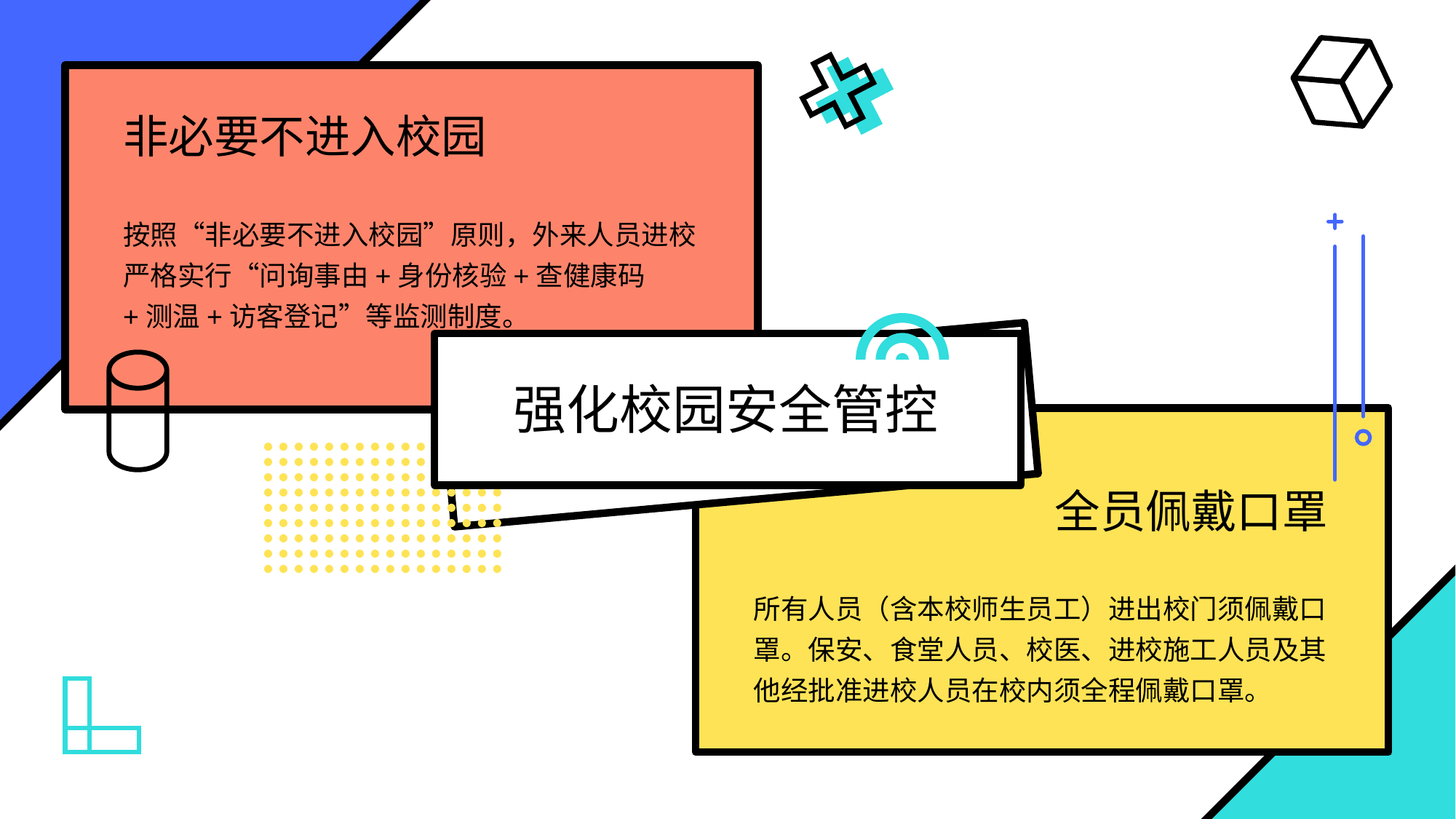

非必要不进入校园
按照“非必要不进入校园”原则，外来人员进校严格实行“问询事由+身份核验+查健康码+测温+访客登记”等监测制度。

强化校园安全管控

全员佩戴口罩
所有人员（含本校师生员工）进出校门须佩戴口罩。保安、食堂人员、校医、进校施工人员及其他经批准进校人员在校内须全程佩戴口罩。